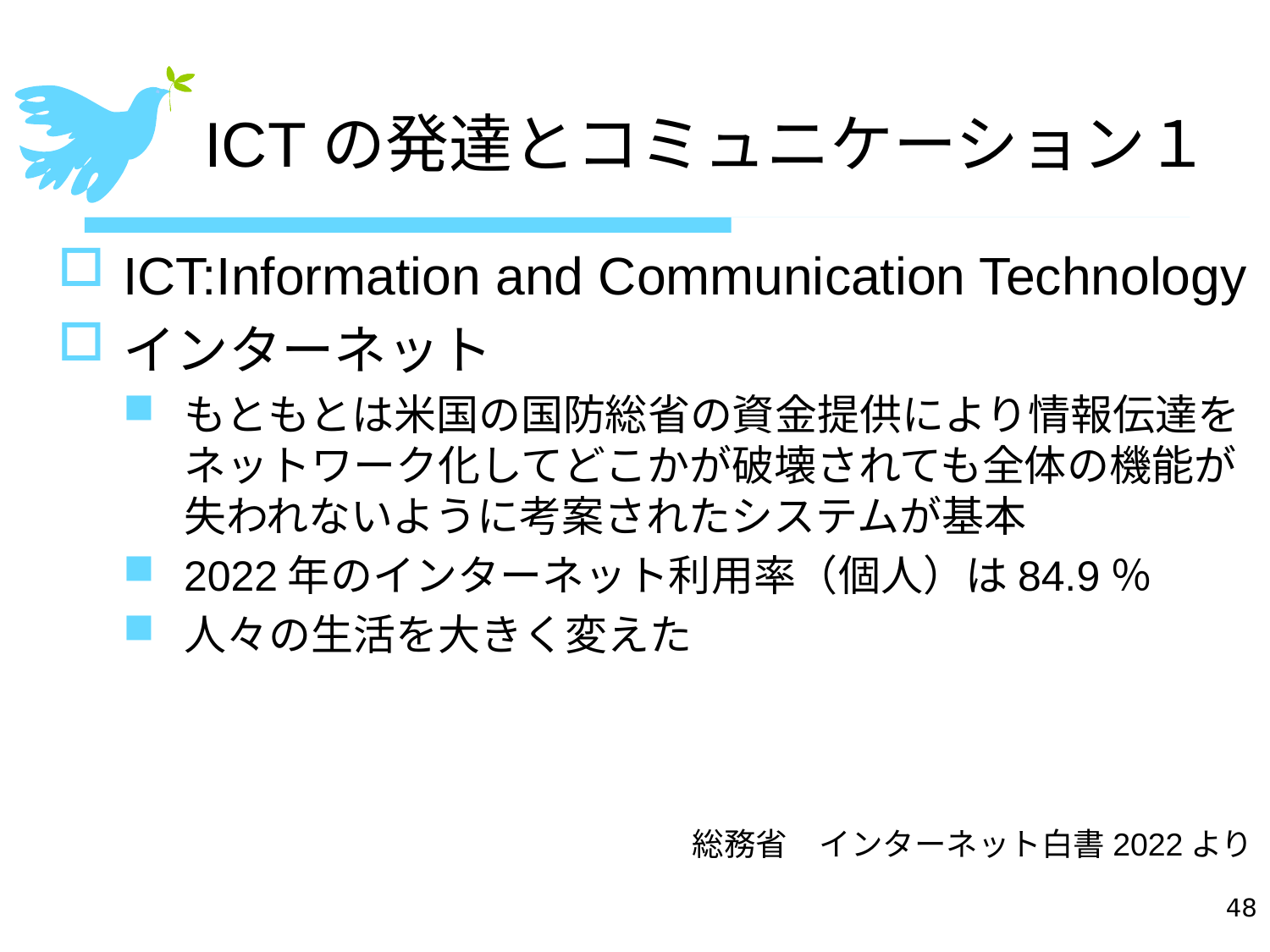

# ICTの発達とコミュニケーション１
ICT:Information and Communication Technology
インターネット
もともとは米国の国防総省の資金提供により情報伝達をネットワーク化してどこかが破壊されても全体の機能が失われないように考案されたシステムが基本
2022年のインターネット利用率（個人）は84.9％
人々の生活を大きく変えた
総務省　インターネット白書2022より
48